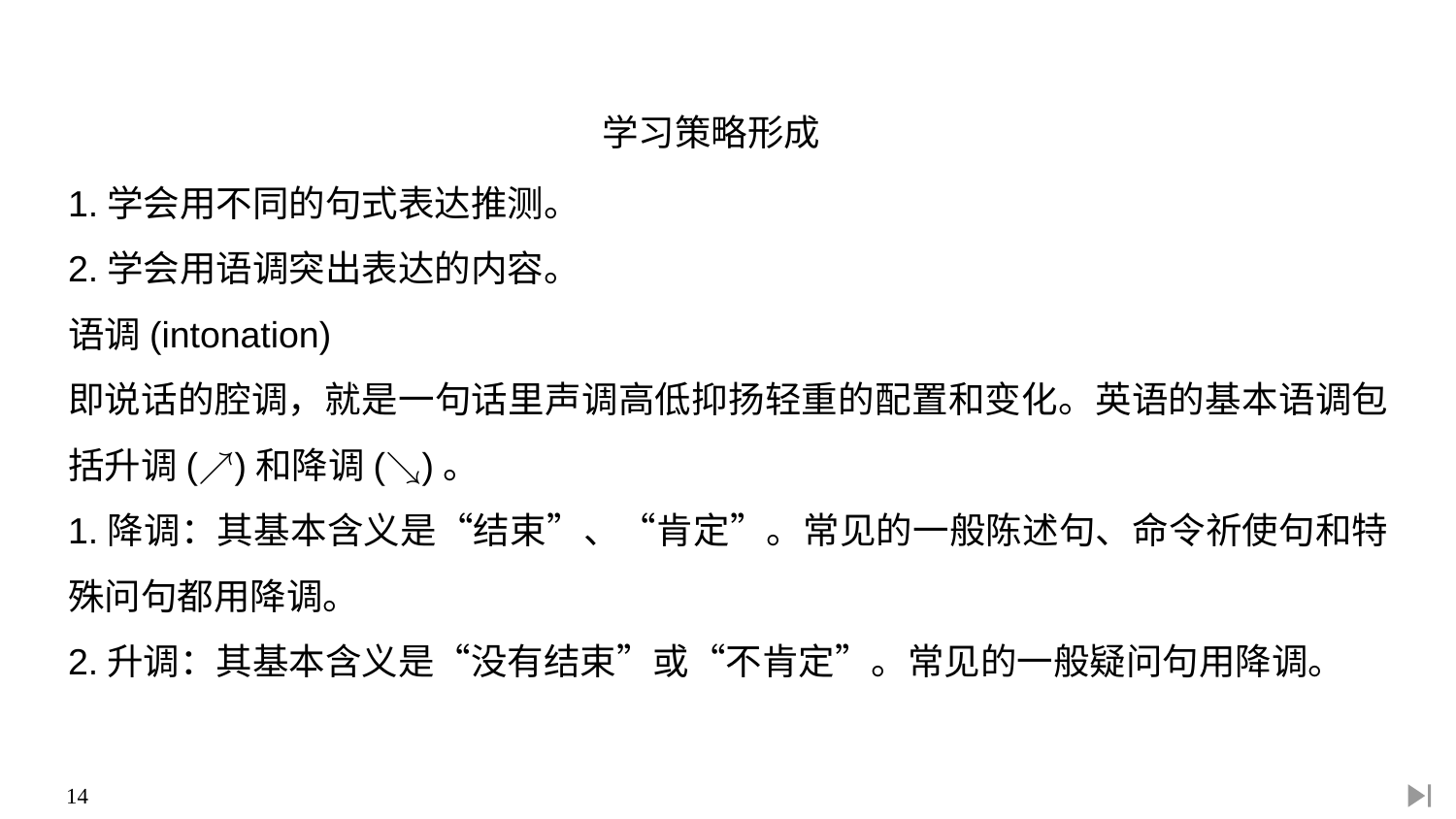

学习策略形成
1.学会用不同的句式表达推测。
2.学会用语调突出表达的内容。
语调(intonation)
即说话的腔调，就是一句话里声调高低抑扬轻重的配置和变化。英语的基本语调包括升调(↗)和降调(↘)。
1.降调：其基本含义是“结束”、“肯定”。常见的一般陈述句、命令祈使句和特殊问句都用降调。
2.升调：其基本含义是“没有结束”或“不肯定”。常见的一般疑问句用降调。